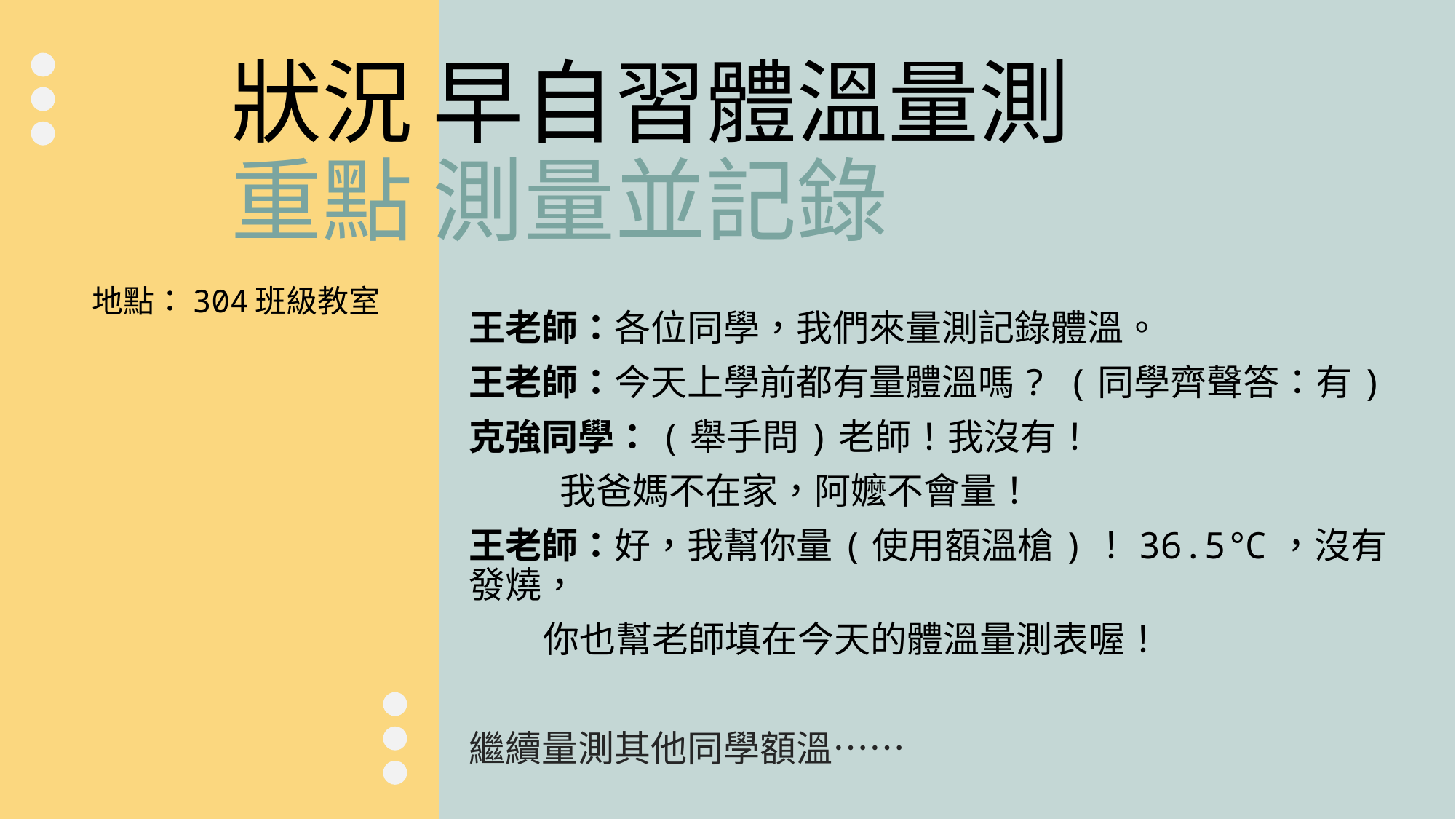

# 狀況 早自習體溫量測 重點 測量並記錄
地點：304班級教室

王老師：各位同學，我們來量測記錄體溫。
王老師：今天上學前都有量體溫嗎? (同學齊聲答：有)
克強同學：(舉手問)老師！我沒有！
          我爸媽不在家，阿嬤不會量！
王老師：好，我幫你量(使用額溫槍)！36.5℃，沒有發燒，
        你也幫老師填在今天的體溫量測表喔！

繼續量測其他同學額溫……